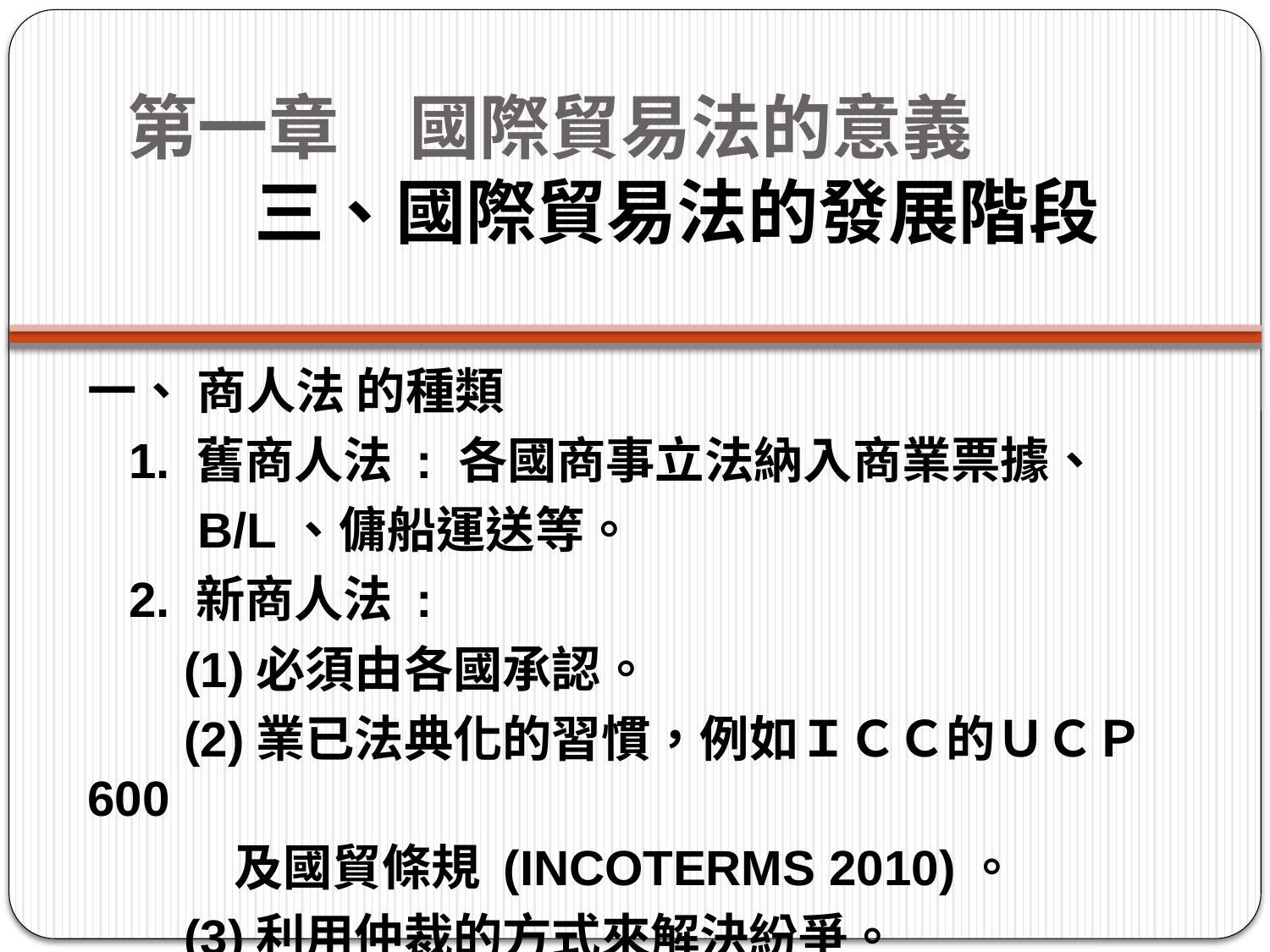

# 第一章　國際貿易法的意義 三、國際貿易法的發展階段
一、 商人法 的種類
   1. 舊商人法 : 各國商事立法納入商業票據、
        B/L、傭船運送等。
   2. 新商人法 :
       (1)必須由各國承認。
       (2)業已法典化的習慣，例如ＩＣＣ的ＵＣＰ 600
            及國貿條規 (INCOTERMS 2010)。
       (3)利用仲裁的方式來解決紛爭。